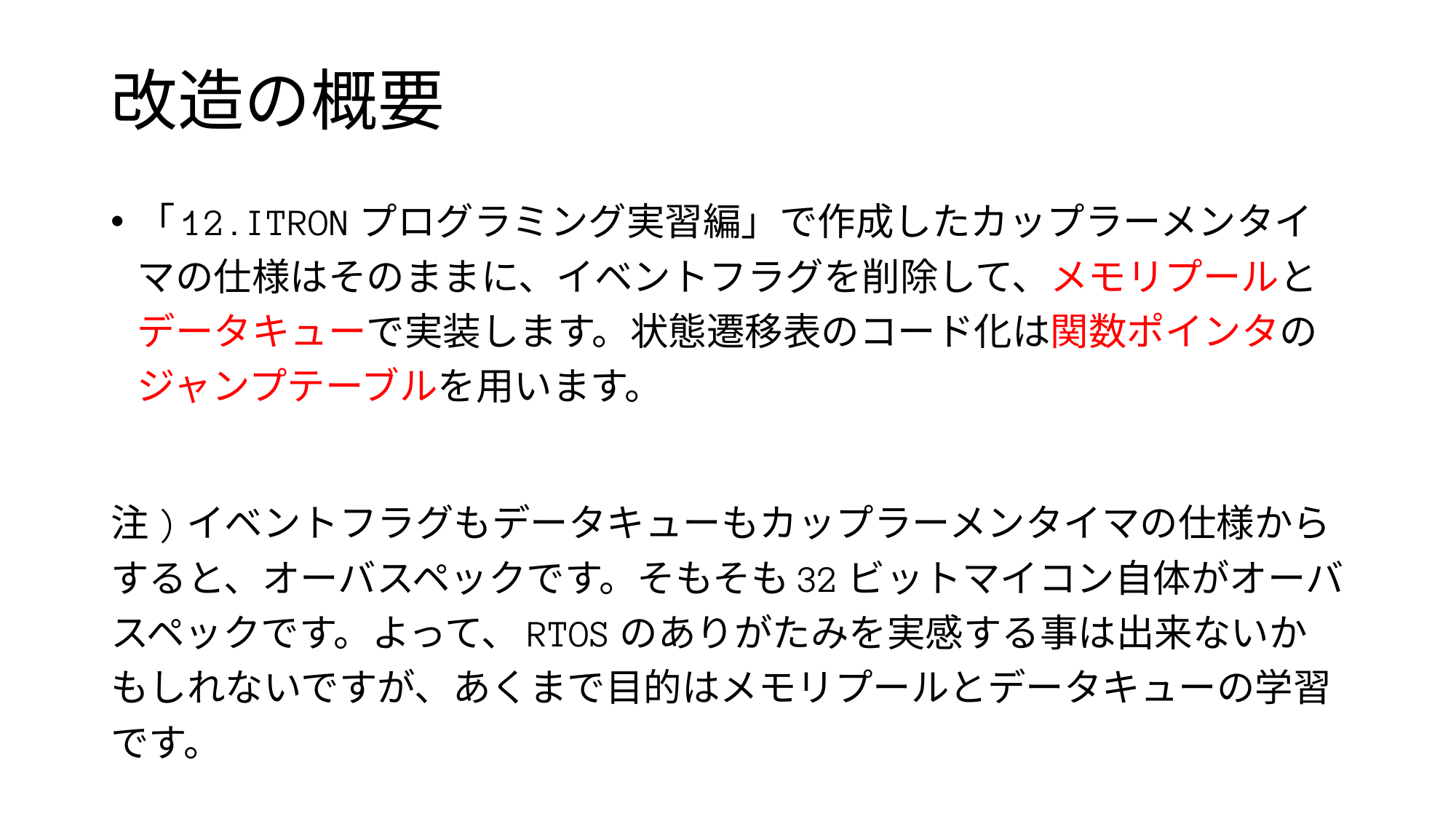

# 改造の概要
「12.ITRONプログラミング実習編」で作成したカップラーメンタイマの仕様はそのままに、イベントフラグを削除して、メモリプールとデータキューで実装します。状態遷移表のコード化は関数ポインタのジャンプテーブルを用います。

注)イベントフラグもデータキューもカップラーメンタイマの仕様からすると、オーバスペックです。そもそも32ビットマイコン自体がオーバスペックです。よって、RTOSのありがたみを実感する事は出来ないかもしれないですが、あくまで目的はメモリプールとデータキューの学習です。